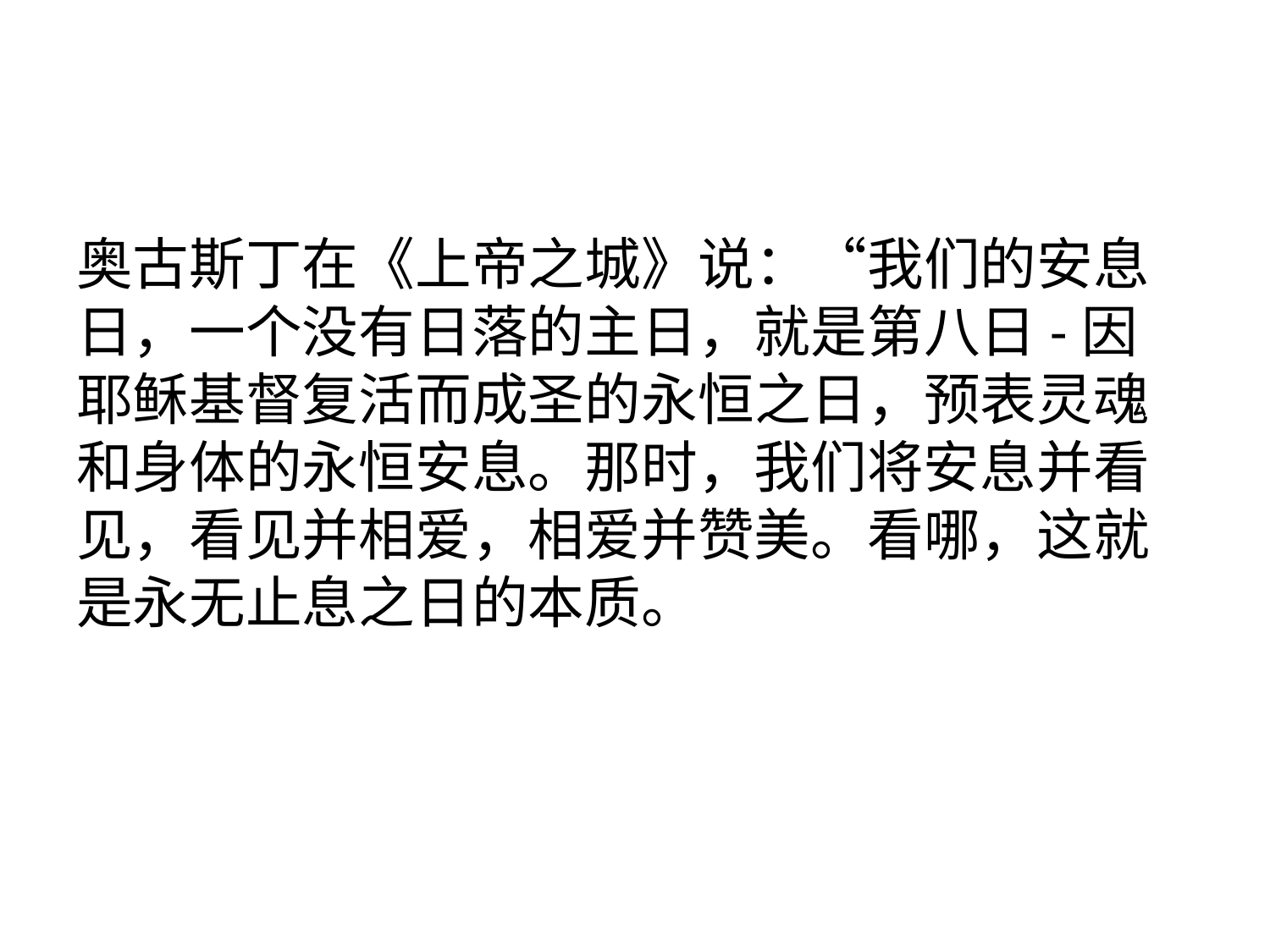

#
奥古斯丁在《上帝之城》说：“我们的安息日，一个没有日落的主日，就是第八日-因耶稣基督复活而成圣的永恒之日，预表灵魂和身体的永恒安息。那时，我们将安息并看见，看见并相爱，相爱并赞美。看哪，这就是永无止息之日的本质。